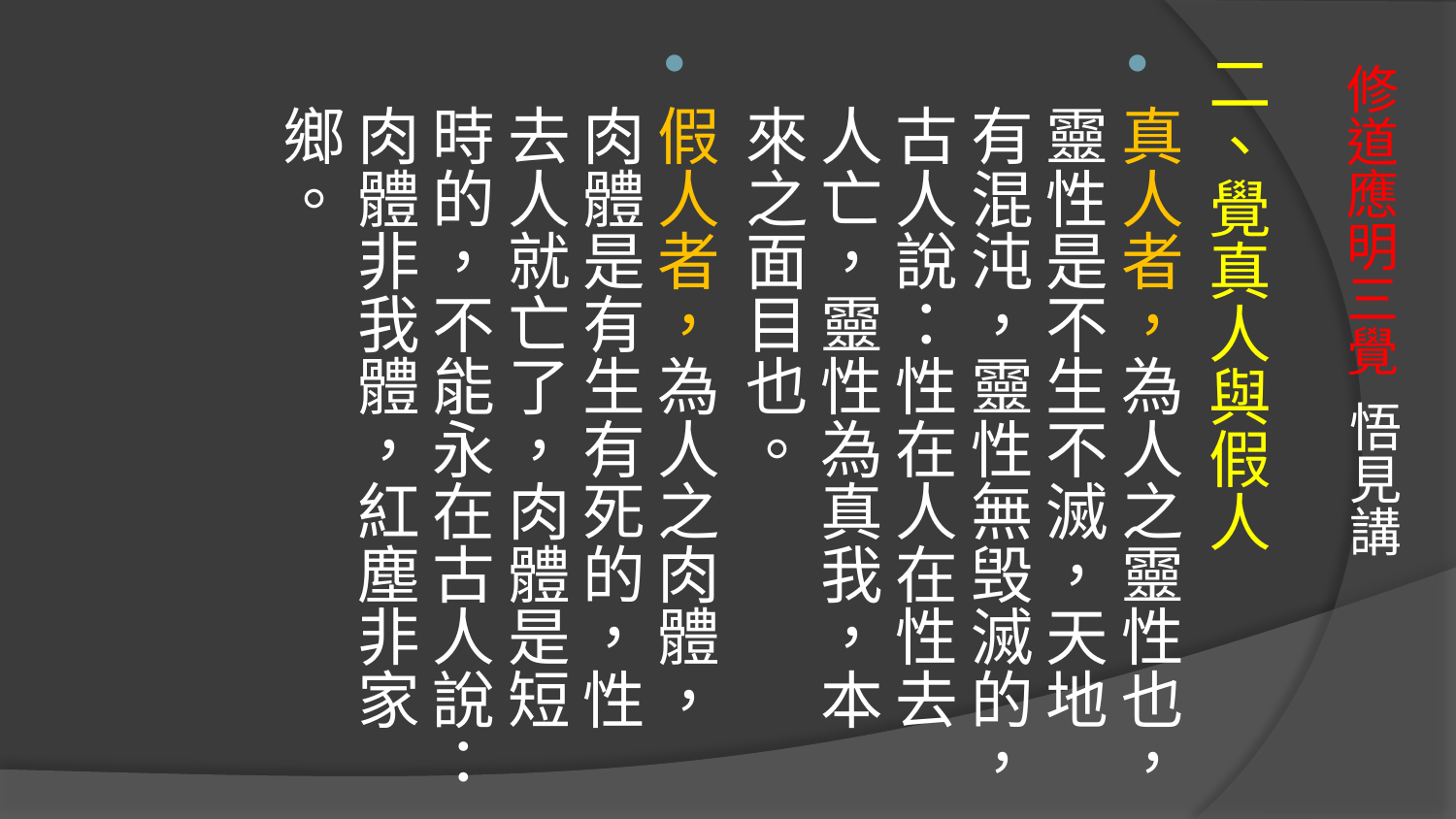

二、覺真人與假人
真人者，為人之靈性也，靈性是不生不滅，天地有混沌，靈性無毁滅的，古人說：性在人在性去人亡，靈性為真我，本來之面目也。
假人者，為人之肉體，肉體是有生有死的，性去人就亡了，肉體是短時的，不能永在古人說：肉體非我體，紅塵非家鄉。

# 修道應明三覺  悟見講